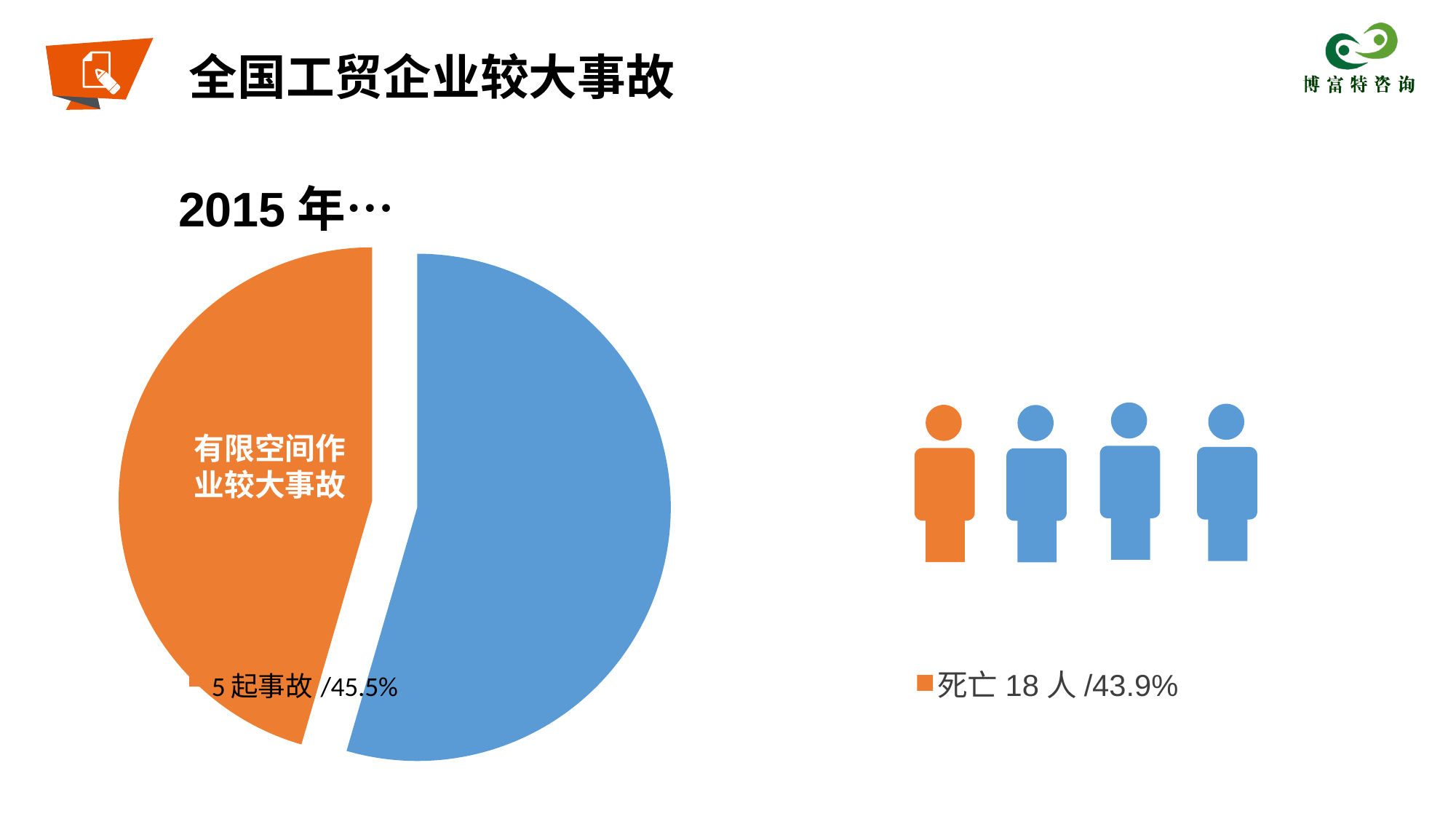

全国工贸企业较大事故

### Chart

| Category | 销售额 |
|---|---|
| 第一季度 | 54.5 |
| 5起事故/45.5%

 | 45.5 |2015年…

有限空间作业较大事故
死亡18人/43.9%